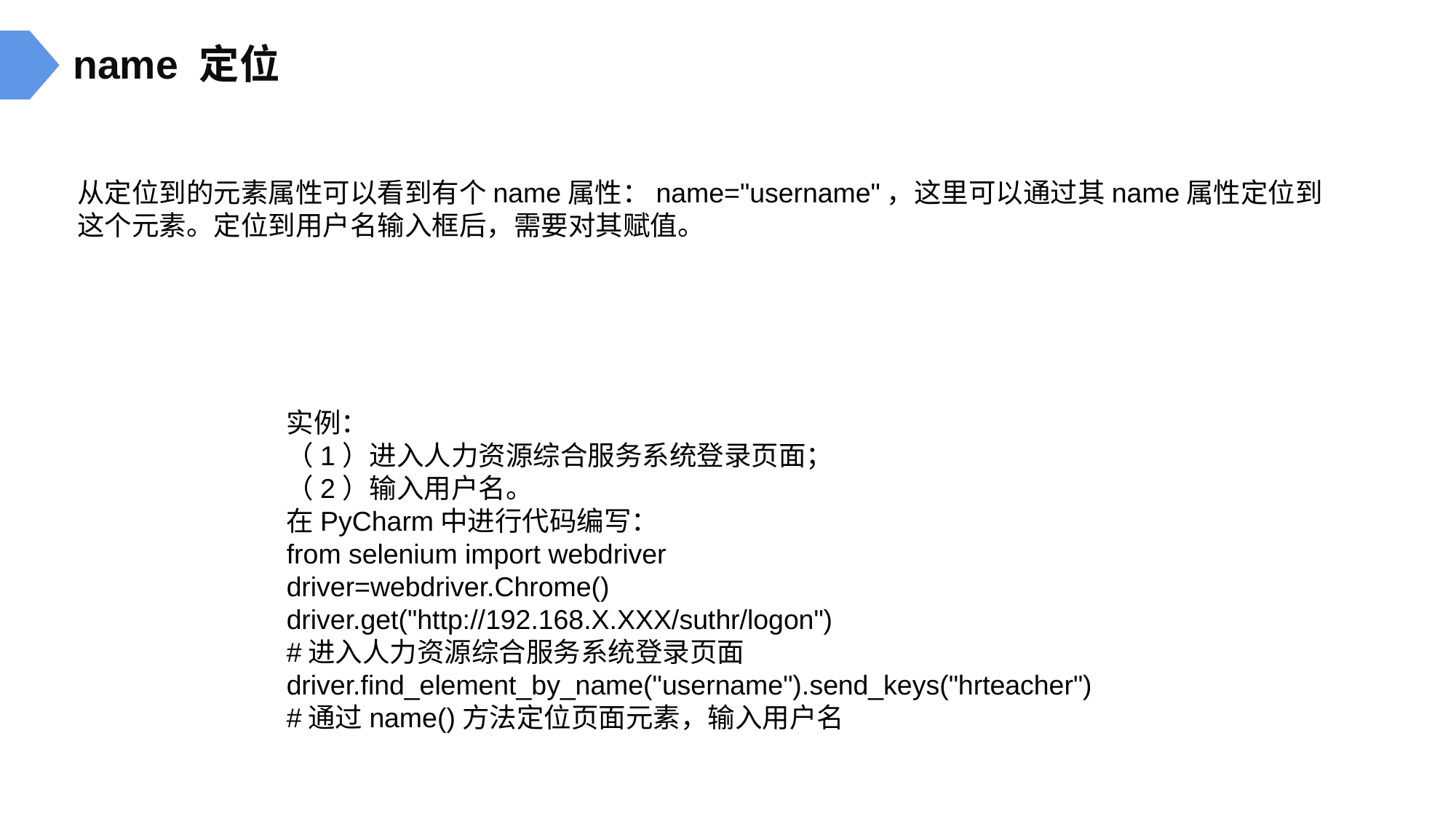

name 定位
从定位到的元素属性可以看到有个name属性：name="username"，这里可以通过其name属性定位到
这个元素。定位到用户名输入框后，需要对其赋值。
实例：
（1）进入人力资源综合服务系统登录页面；
（2）输入用户名。
在PyCharm中进行代码编写：
from selenium import webdriver
driver=webdriver.Chrome()
driver.get("http://192.168.X.XXX/suthr/logon")
#进入人力资源综合服务系统登录页面
driver.find_element_by_name("username").send_keys("hrteacher")
#通过name()方法定位页面元素，输入用户名